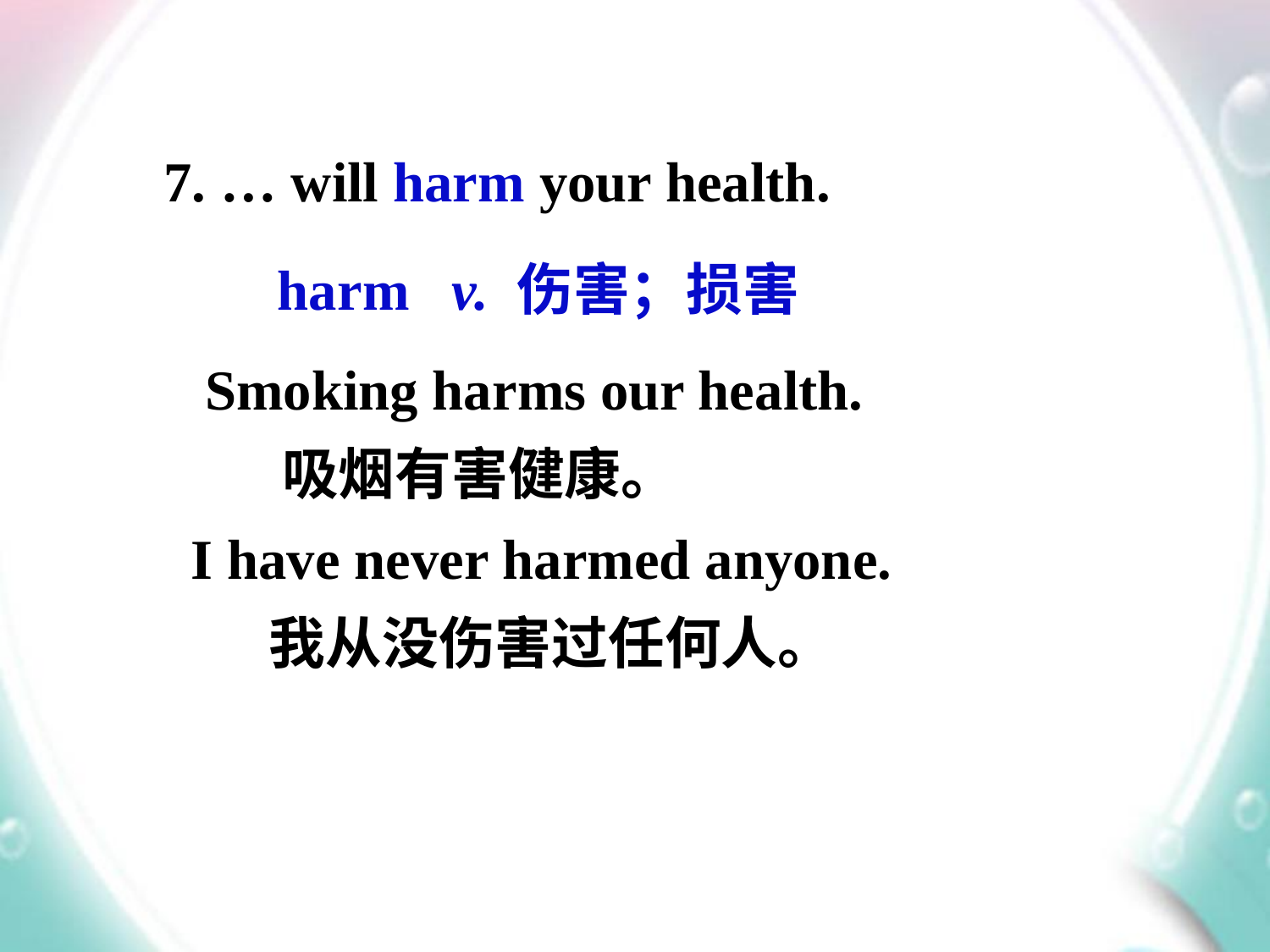

7. … will harm your health.
    harm   v. 伤害；损害
 Smoking harms our health.
      吸烟有害健康。
I have never harmed anyone.
     我从没伤害过任何人。